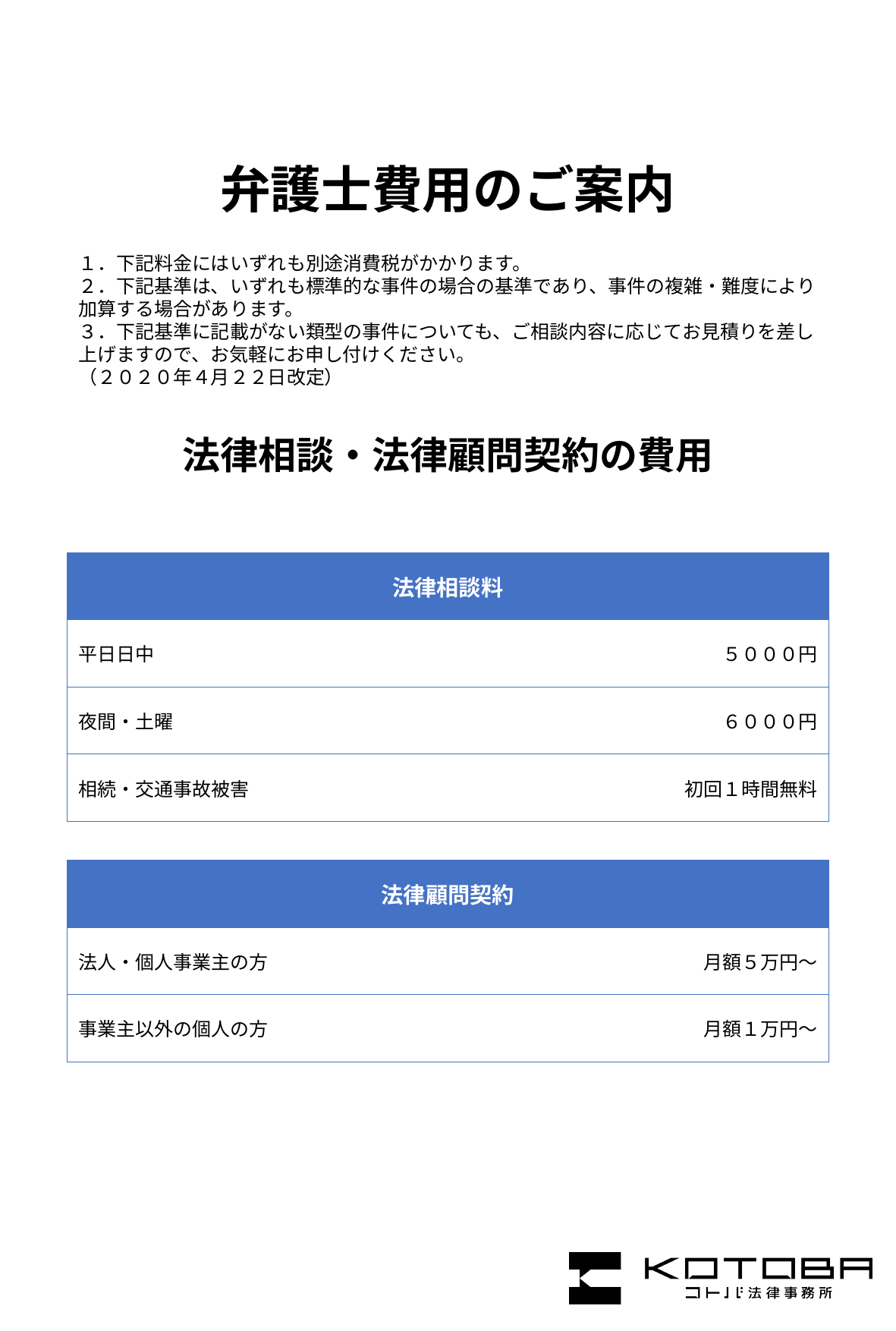

# 弁護士費用のご案内
１．下記料金にはいずれも別途消費税がかかります。
２．下記基準は、いずれも標準的な事件の場合の基準であり、事件の複雑・難度により加算する場合があります。
３．下記基準に記載がない類型の事件についても、ご相談内容に応じてお見積りを差し上げますので、お気軽にお申し付けください。
（２０２０年４月２２日改定）
法律相談・法律顧問契約の費用
| 法律相談料 |  |
| --- | --- |
| 平日日中 | ５０００円 |
| 夜間・土曜 | ６０００円 |
| 相続・交通事故被害 | 初回１時間無料 |
| 法律顧問契約 |  |
| --- | --- |
| 法人・個人事業主の方 | 月額５万円～ |
| 事業主以外の個人の方 | 月額１万円～ |